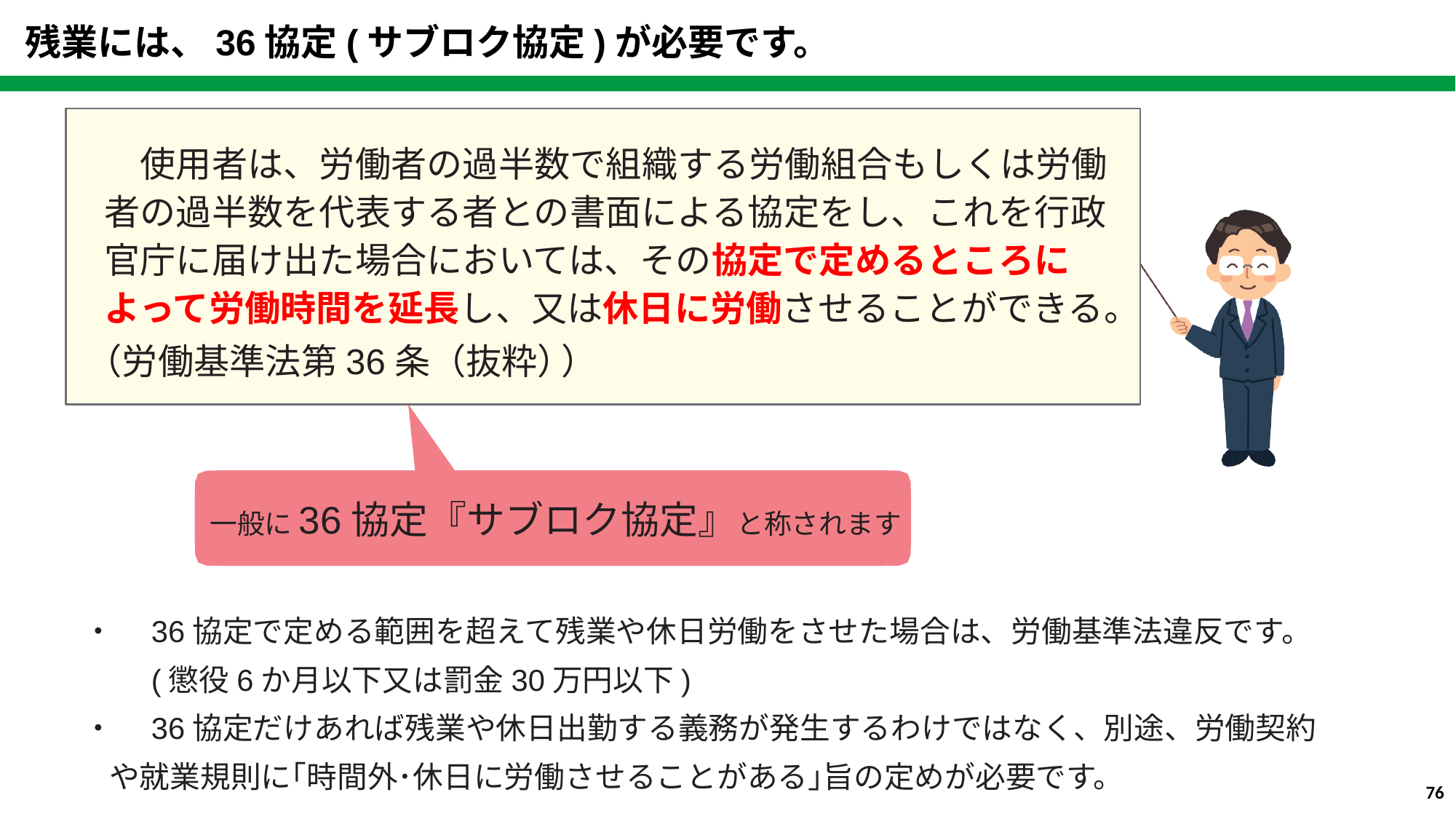

残業には、36協定(サブロク協定)が必要です。

　使用者は、労働者の過半数で組織する労働組合もしくは労働者の過半数を代表する者との書面による協定をし、これを行政官庁に届け出た場合においては、その協定で定めるところによって労働時間を延長し、又は休日に労働させることができる。
（労働基準法第36条（抜粋））

一般に36協定『サブロク協定』と称されます
・　36協定で定める範囲を超えて残業や休日労働をさせた場合は、労働基準法違反です。
　　(懲役6か月以下又は罰金30万円以下)
・　36協定だけあれば残業や休日出勤する義務が発生するわけではなく、別途、労働契約や就業規則に｢時間外･休日に労働させることがある｣旨の定めが必要です。
76